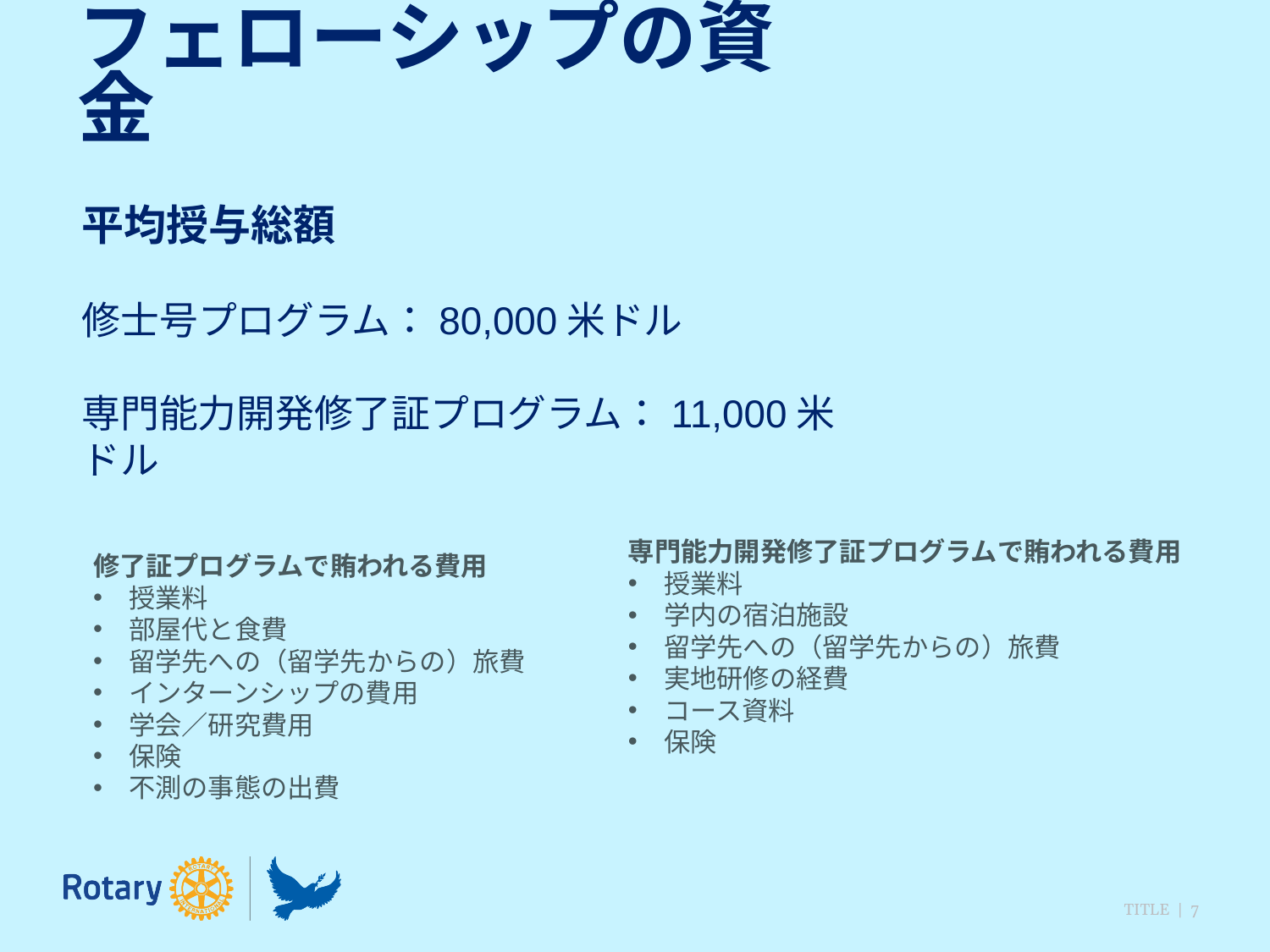

フェローシップの資金
平均授与総額

修士号プログラム：80,000米ドル

専門能力開発修了証プログラム：11,000米ドル
専門能力開発修了証プログラムで賄われる費用
授業料
学内の宿泊施設
留学先への（留学先からの）旅費
実地研修の経費
コース資料
保険

修了証プログラムで賄われる費用
授業料
部屋代と食費
留学先への（留学先からの）旅費
インターンシップの費用
学会／研究費用
保険
不測の事態の出費